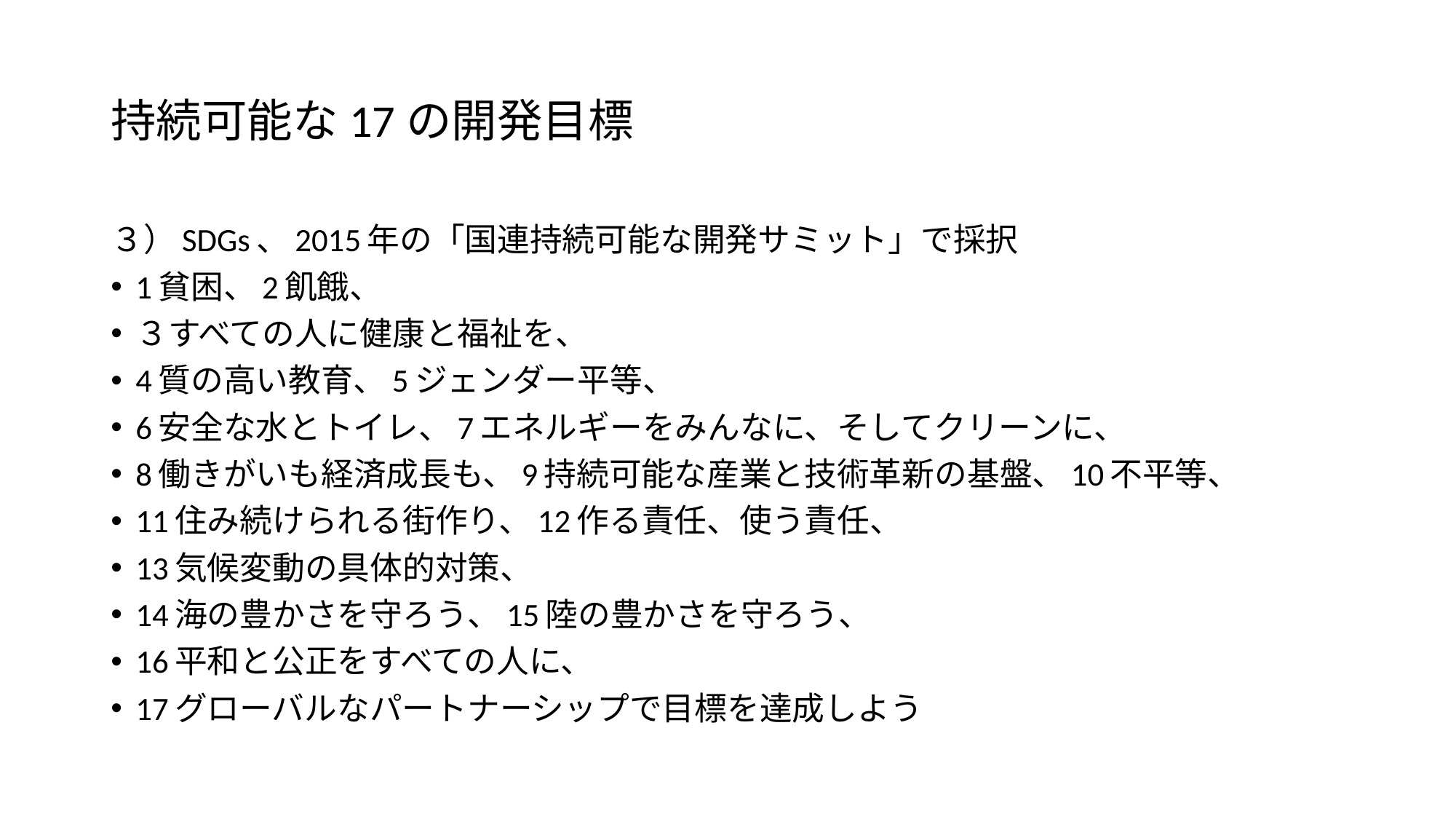

# 持続可能な17の開発目標
３）SDGs、2015年の「国連持続可能な開発サミット」で採択
1貧困、2飢餓、
３すべての人に健康と福祉を、
4質の高い教育、5ジェンダー平等、
6安全な水とトイレ、7エネルギーをみんなに、そしてクリーンに、
8働きがいも経済成長も、9持続可能な産業と技術革新の基盤、10不平等、
11住み続けられる街作り、12作る責任、使う責任、
13気候変動の具体的対策、
14海の豊かさを守ろう、15陸の豊かさを守ろう、
16平和と公正をすべての人に、
17グローバルなパートナーシップで目標を達成しよう